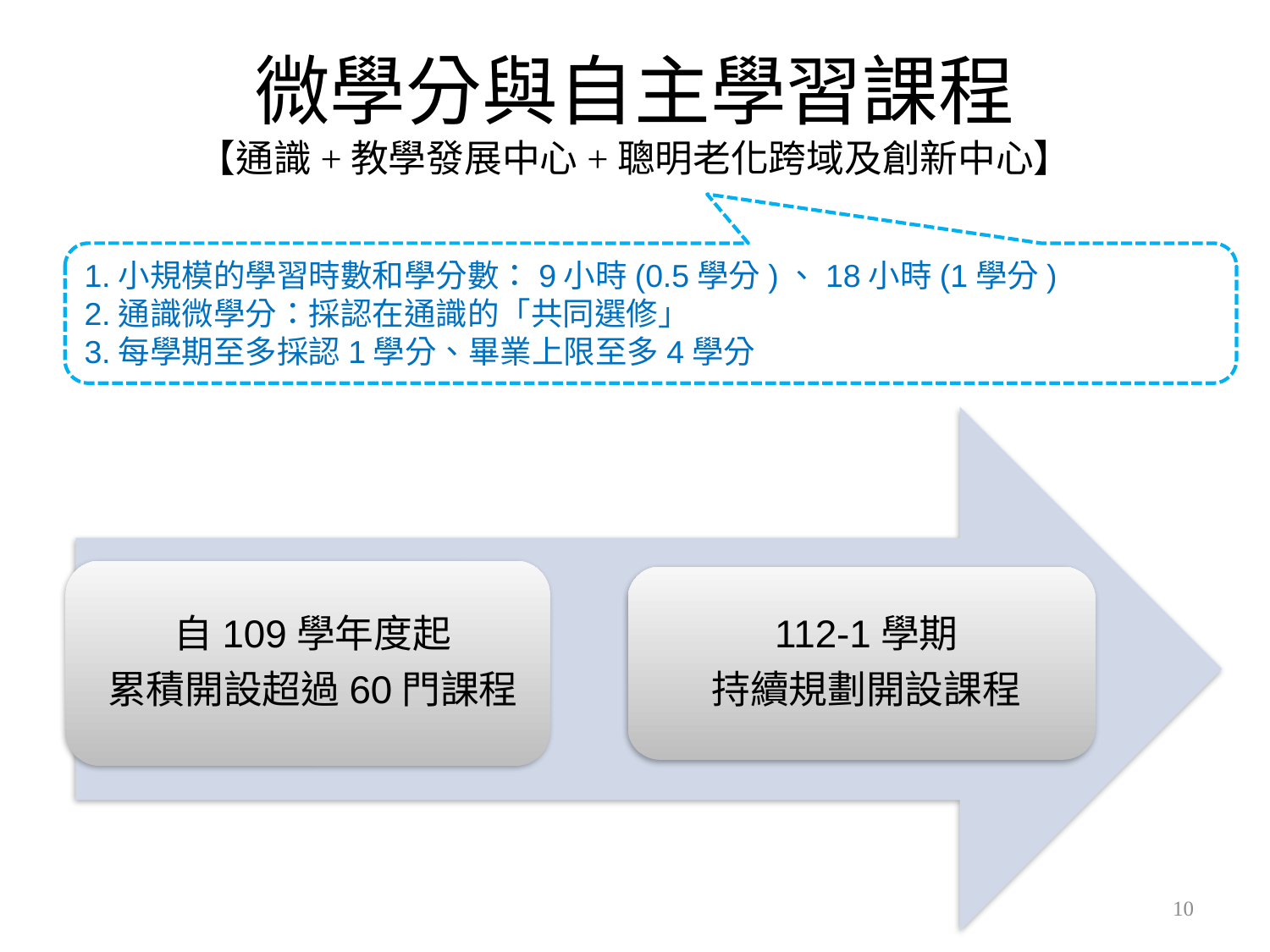

# 微學分與自主學習課程 【通識+教學發展中心+聰明老化跨域及創新中心】
1.小規模的學習時數和學分數：9小時(0.5學分)、18小時(1學分)
2.通識微學分：採認在通識的「共同選修」
3.每學期至多採認1學分、畢業上限至多4學分
自109學年度起
累積開設超過60門課程
112-1學期
持續規劃開設課程
10